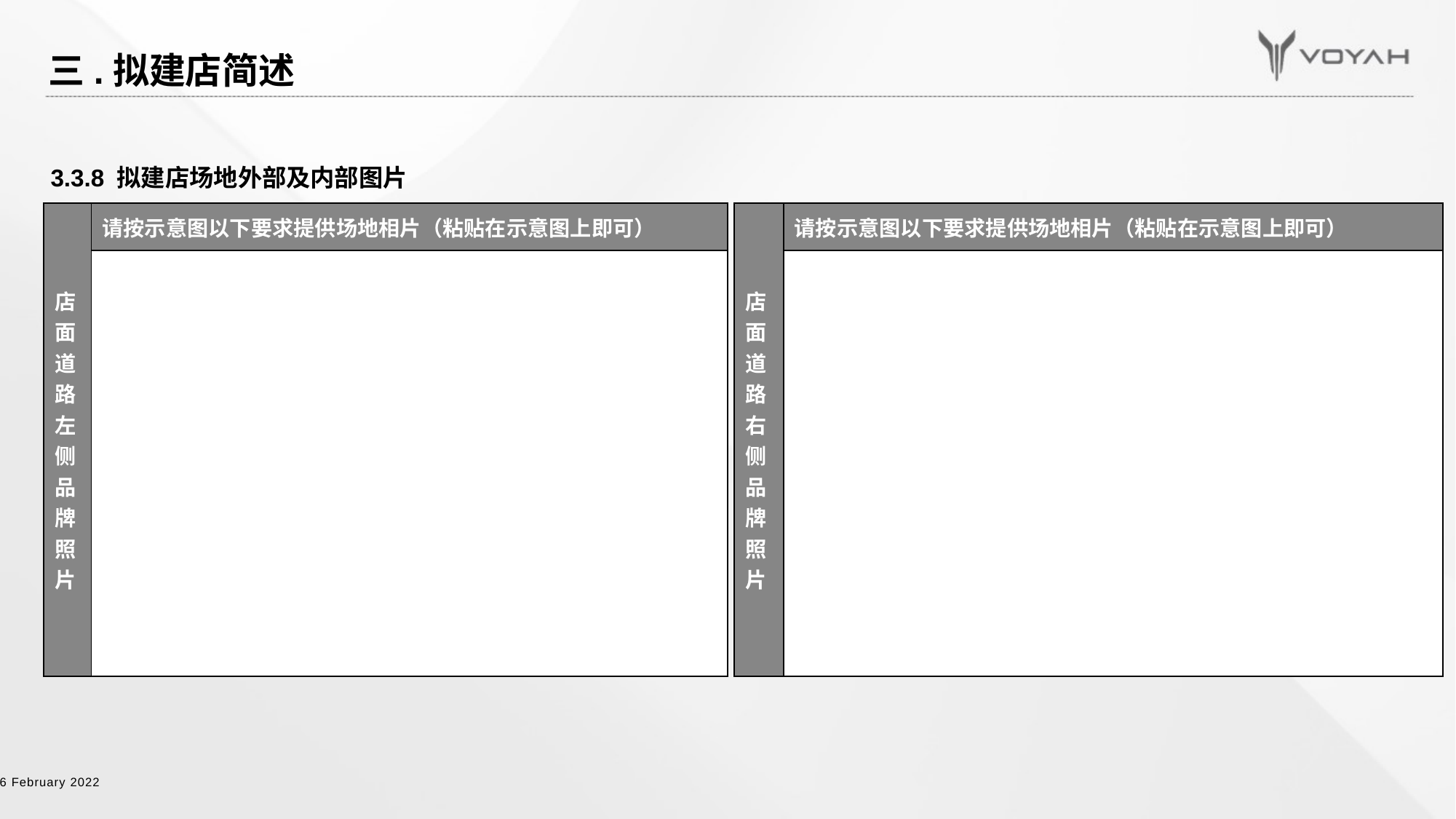

三.拟建店简述
3.3.8 拟建店场地外部及内部图片
| 店面道路左侧品牌照片 | 请按示意图以下要求提供场地相片（粘贴在示意图上即可） |
| --- | --- |
|  |  |
| 店面道路右侧品牌照片 | 请按示意图以下要求提供场地相片（粘贴在示意图上即可） |
| --- | --- |
|  |  |